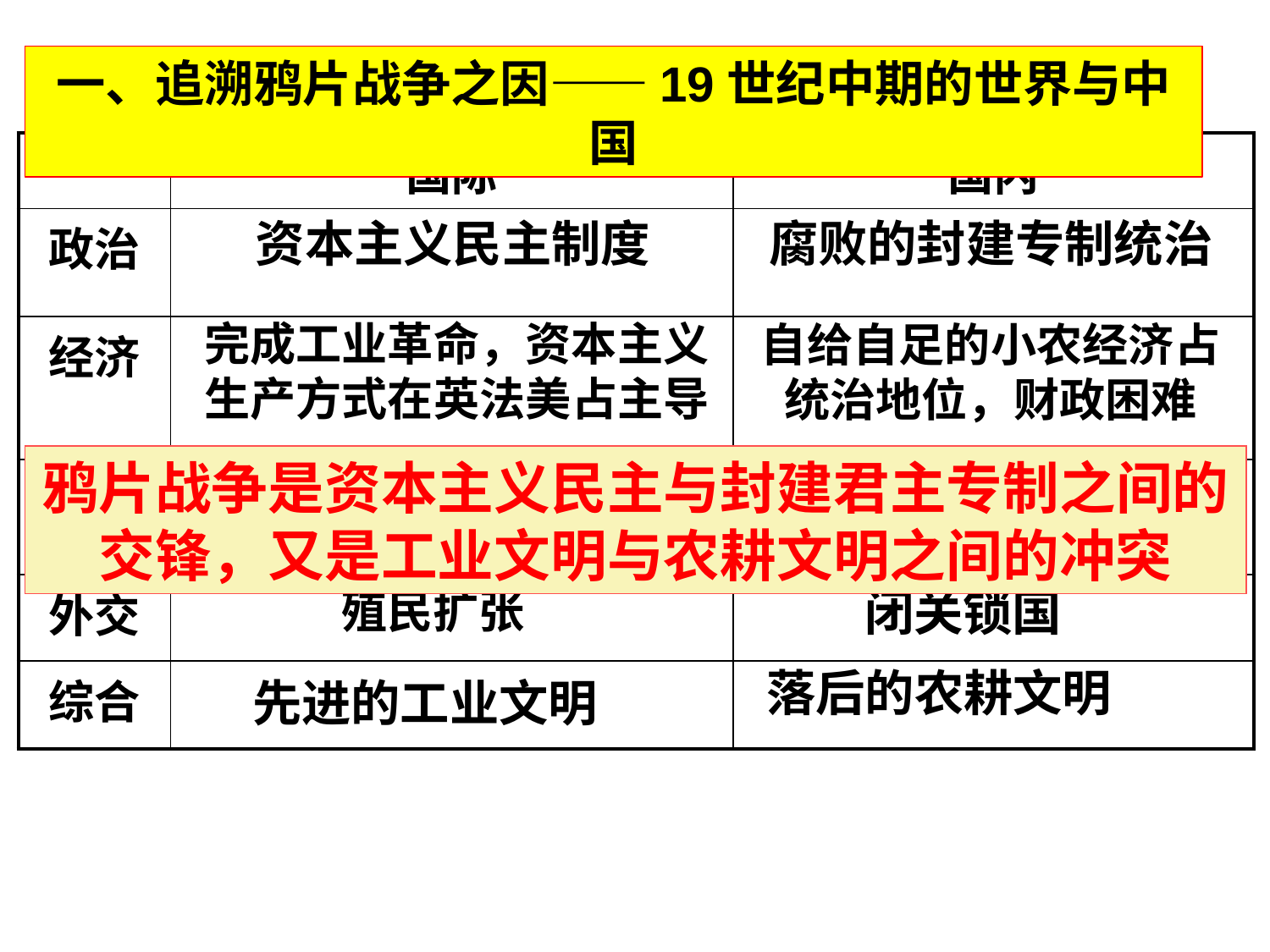

一、追溯鸦片战争之因——19世纪中期的世界与中国
|  | 国际 | 国内 |
| --- | --- | --- |
| 政治 |  |  |
| 经济 |  |  |
| 军事 |  |  |
| 外交 |  |  |
| 综合 |  |  |
资本主义民主制度
腐败的封建专制统治
完成工业革命，资本主义生产方式在英法美占主导
自给自足的小农经济占统治地位，财政困难
鸦片战争是资本主义民主与封建君主专制之间的交锋，又是工业文明与农耕文明之间的冲突
军备废弛，冷兵器，战斗力弱
船坚炮利，热兵器，战斗力强
闭关锁国
殖民扩张

落后的农耕文明
先进的工业文明